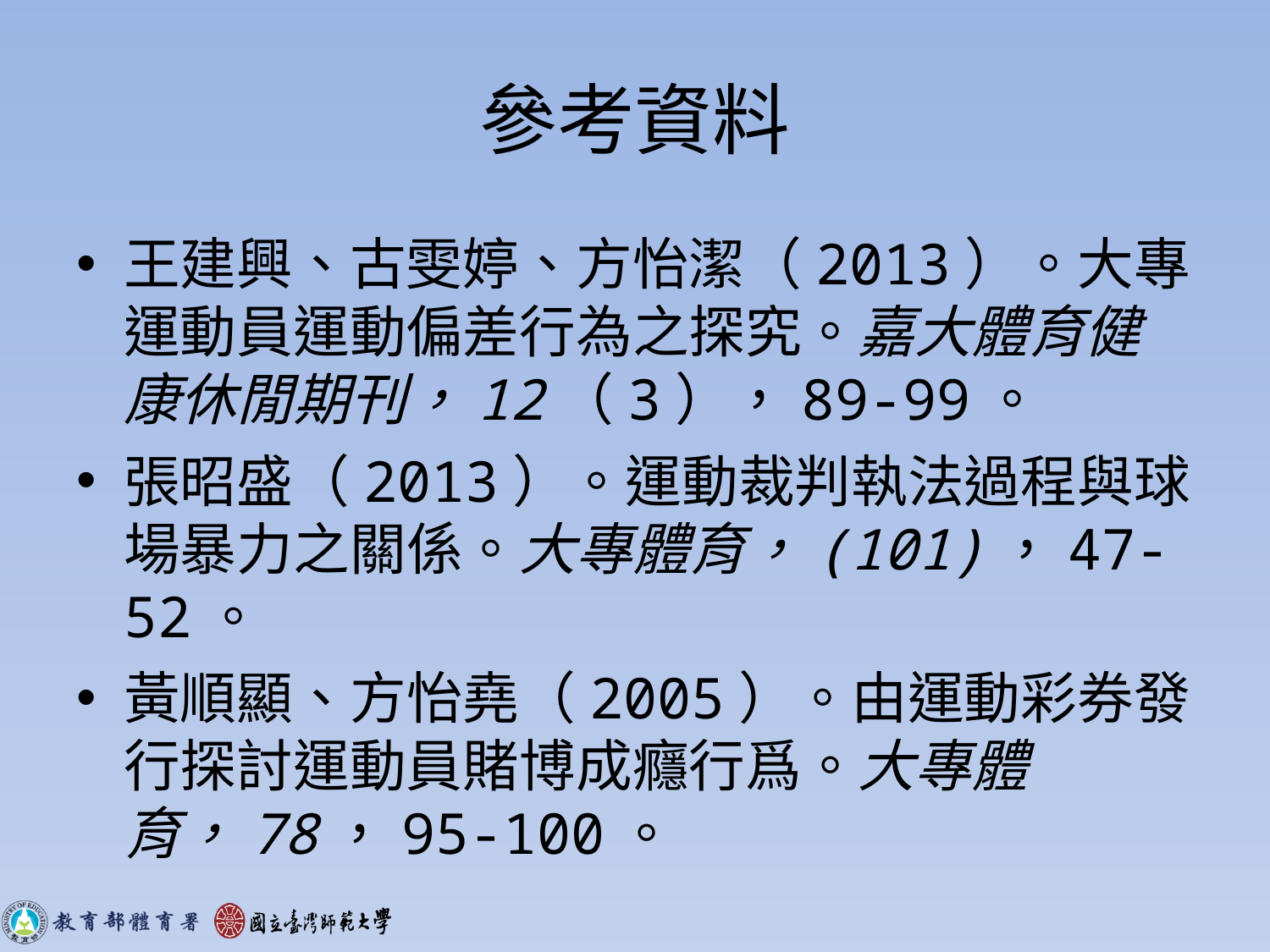

# 參考資料
王建興、古雯婷、方怡潔（2013）。大專運動員運動偏差行為之探究。嘉大體育健康休閒期刊，12（3），89-99。
張昭盛（2013）。運動裁判執法過程與球場暴力之關係。大專體育，(101)，47-52。
黃順顯、方怡堯（2005）。由運動彩券發行探討運動員賭博成癮行爲。大專體育，78，95-100。